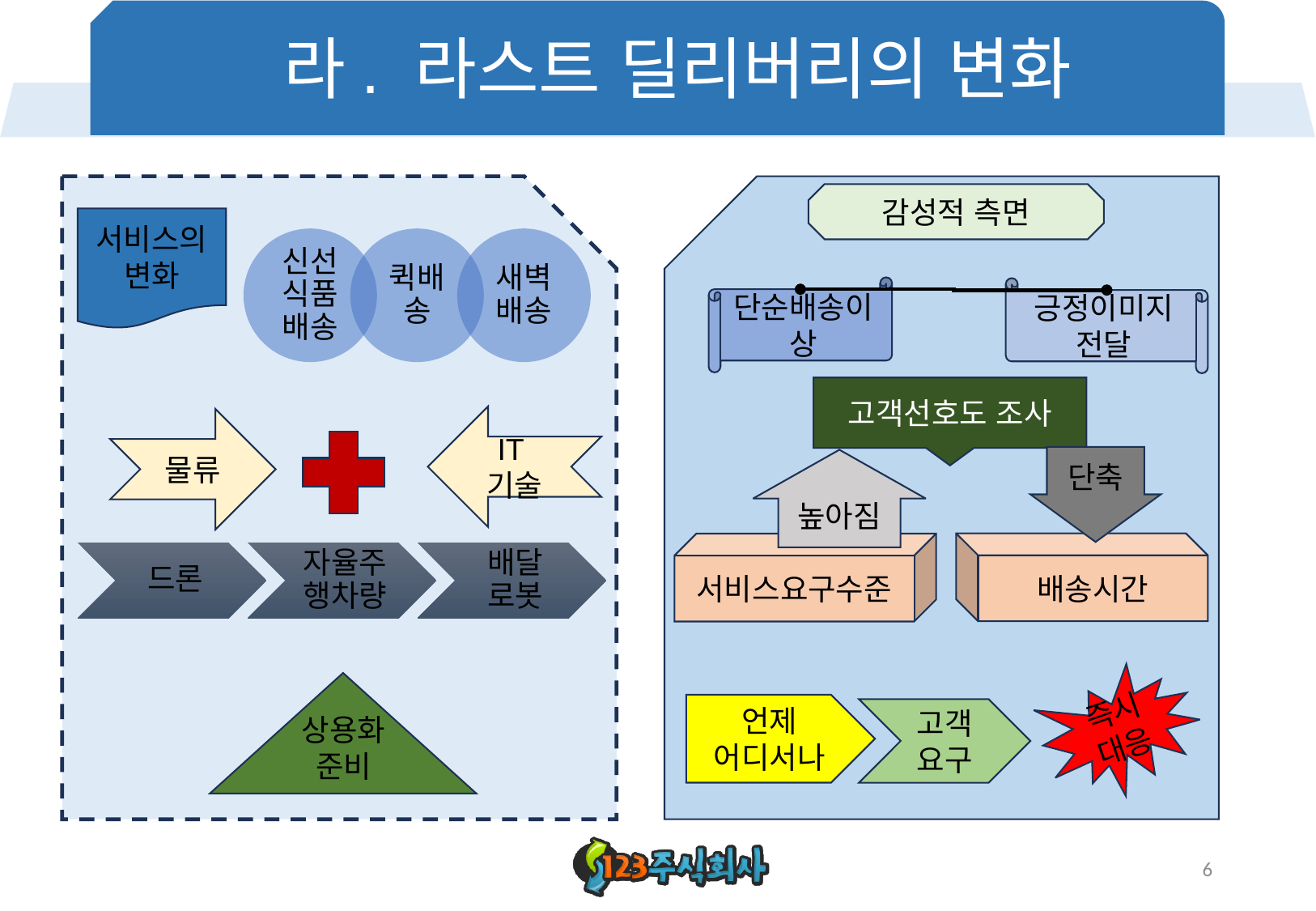

라. 라스트 딜리버리의 변화

감성적 측면
단순배송이상
긍정이미지전달
고객선호도 조사
단축
높아짐
배송시간
서비스요구수준
즉시대응
언제
어디서나
고객요구

서비스의 변화
IT기술
물류

드론
자율주행차량
배달 로봇

신선 식품배송
퀵배송
새벽배송
상용화
준비
6